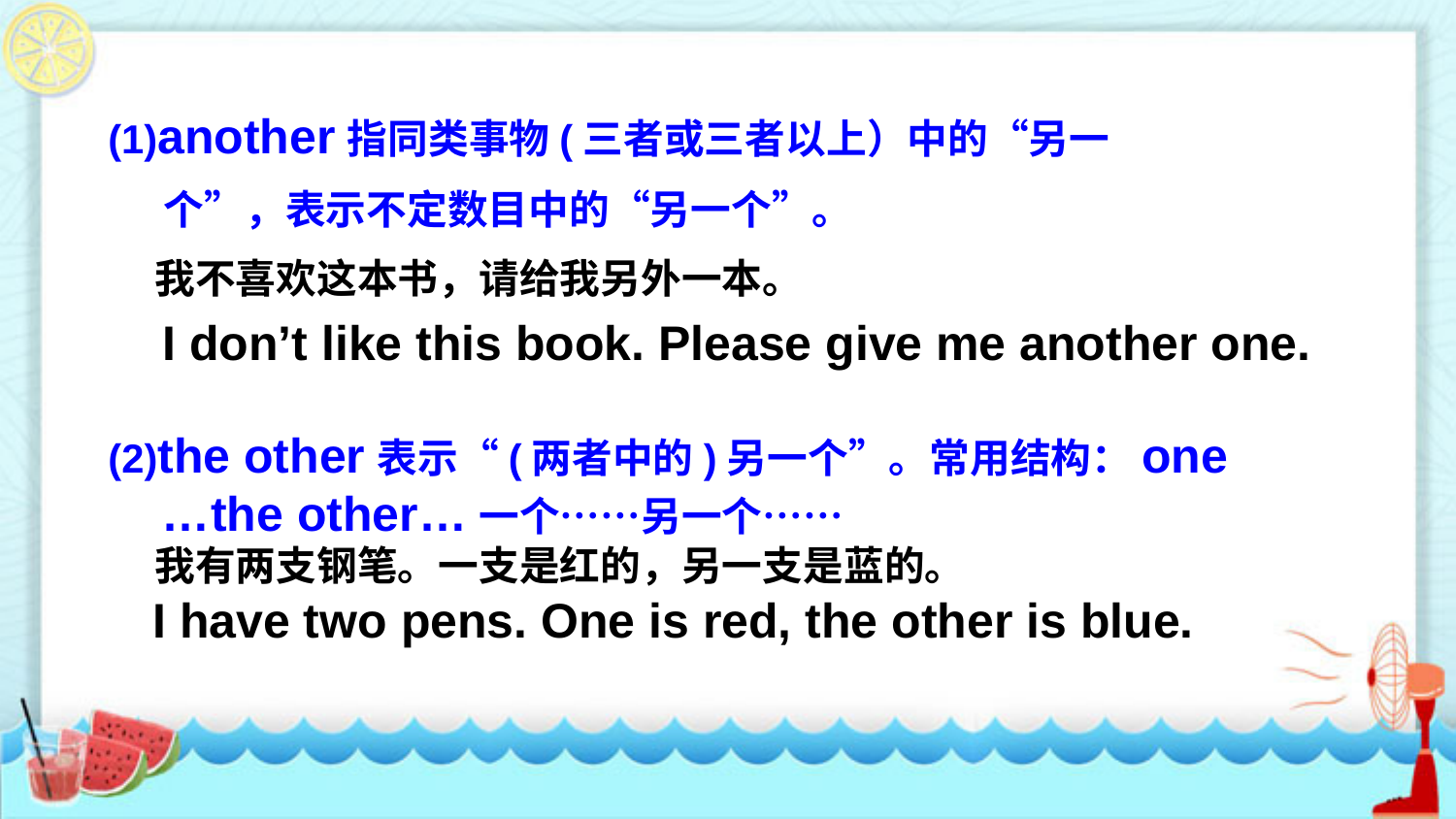

(1)another指同类事物(三者或三者以上）中的“另一
     个”，表示不定数目中的“另一个”。
    我不喜欢这本书，请给我另外一本。
    I don’t like this book. Please give me another one.
(2)the other表示“(两者中的)另一个”。常用结构：one
    …the other…一个……另一个……
    我有两支钢笔。一支是红的，另一支是蓝的。
    I have two pens. One is red, the other is blue.